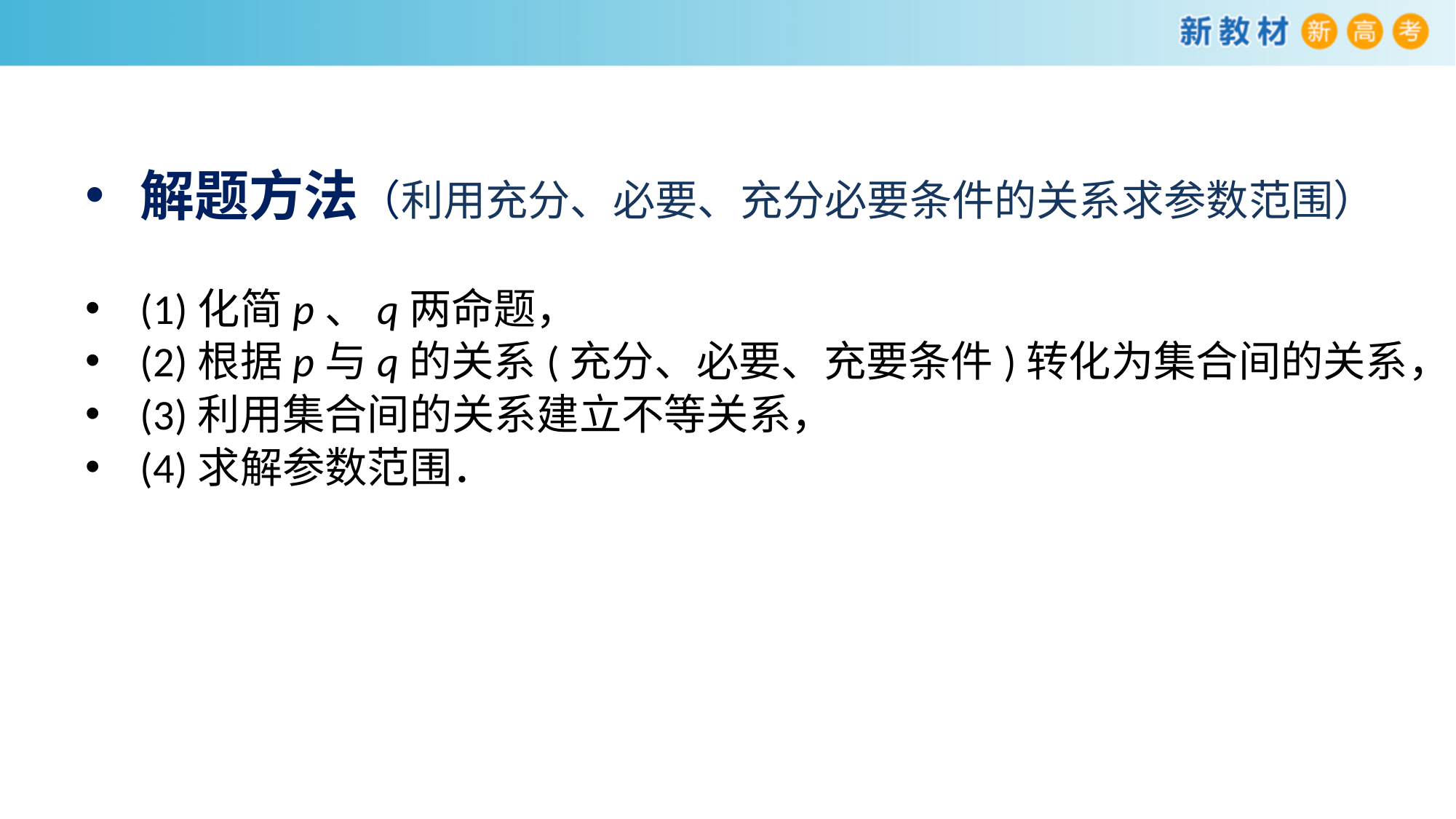

#
解题方法（利用充分、必要、充分必要条件的关系求参数范围）

(1)化简p、q两命题，
(2)根据p与q的关系(充分、必要、充要条件)转化为集合间的关系，
(3)利用集合间的关系建立不等关系，
(4)求解参数范围．